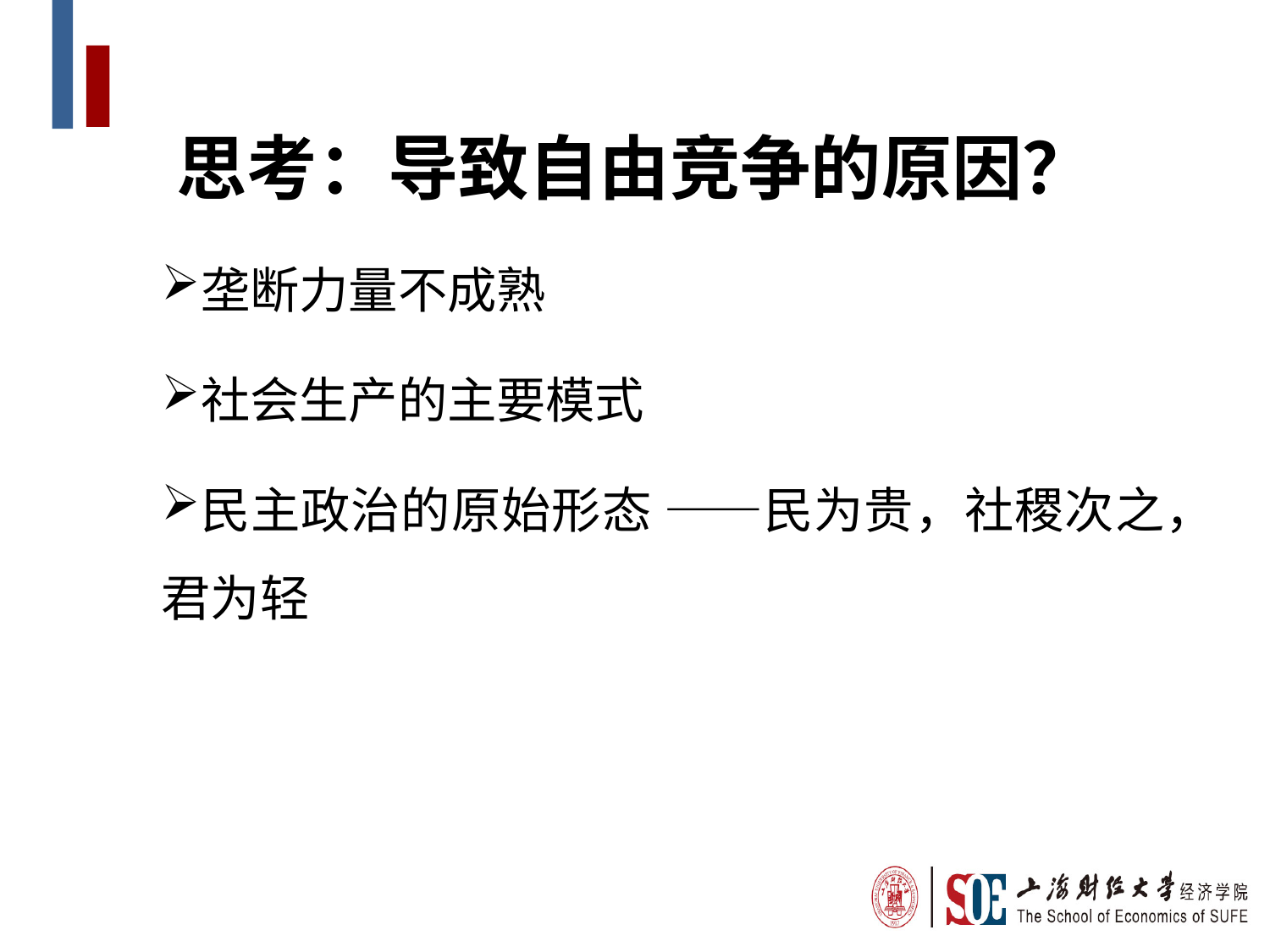

思考：导致自由竞争的原因？
垄断力量不成熟
社会生产的主要模式
民主政治的原始形态 ——民为贵，社稷次之，君为轻